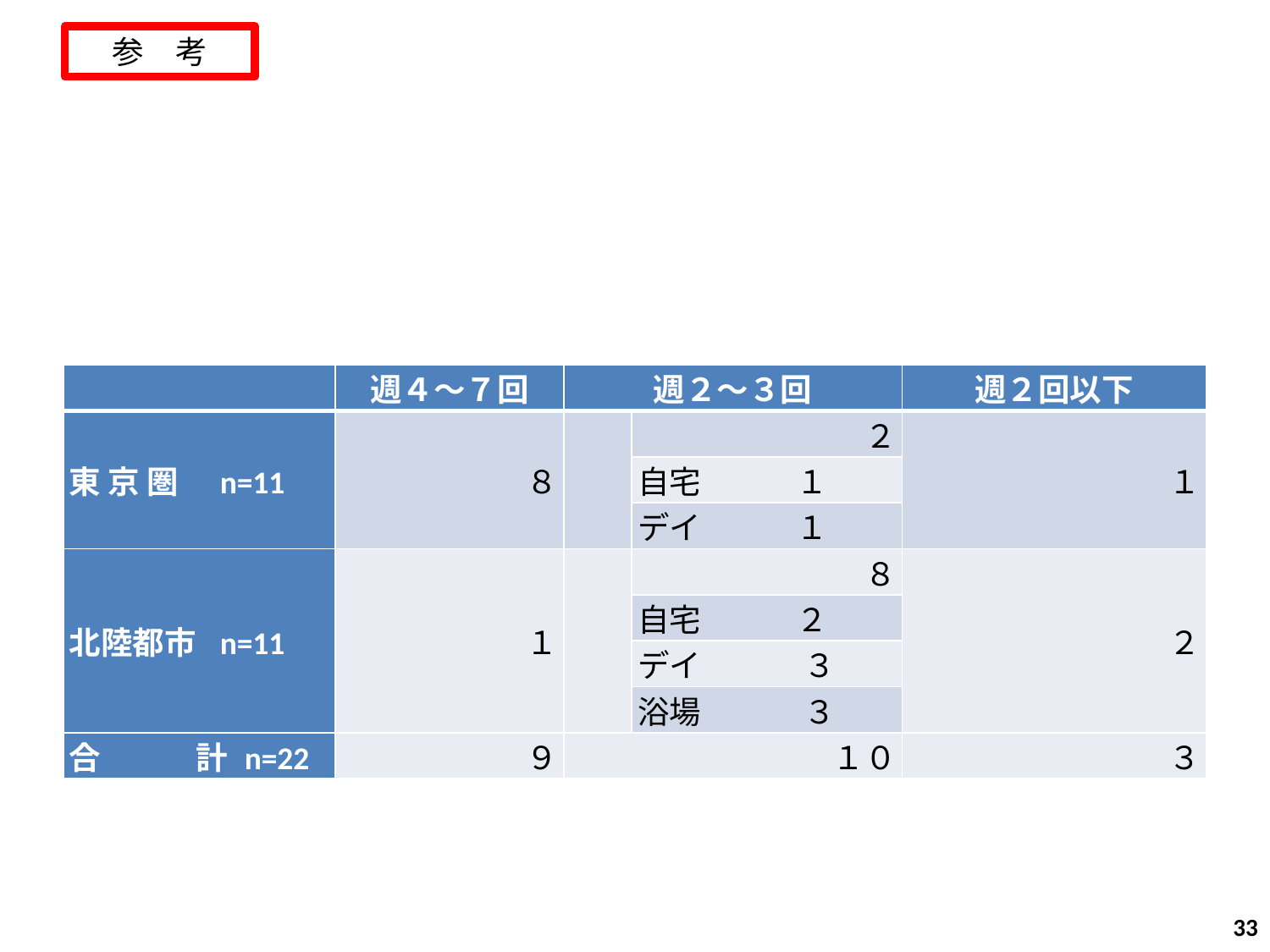

参　考
|  | 週４～７回 | 週２～３回 |  | 週２回以下 |
| --- | --- | --- | --- | --- |
| 東 京 圏　n=11 | ８ |  | ２ | １ |
|  |  |  | 自宅　　　１ |  |
|  |  |  | デイ　　　１ |  |
| 北陸都市 n=11 | １ |  | ８ | ２ |
|  |  |  | 自宅　　　２ |  |
|  |  |  | デイ　　　 ３ |  |
|  |  |  | 浴場　　　 ３ |  |
| 合　　　計 n=22 | ９ | １０ |  | ３ |
33